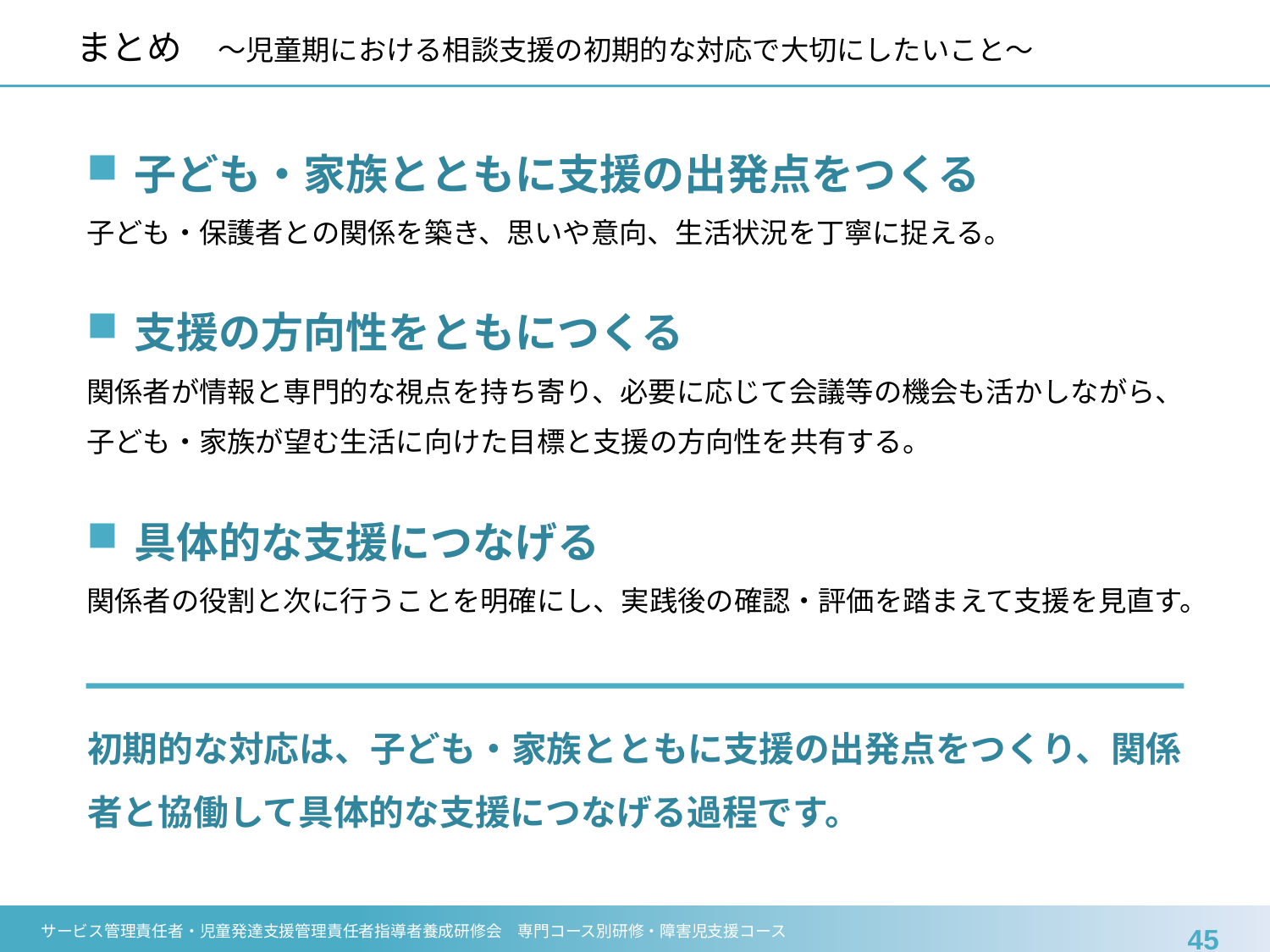

# まとめ　〜児童期における相談支援の初期的な対応で大切にしたいこと〜
子ども・家族とともに支援の出発点をつくる
子ども・保護者との関係を築き、思いや意向、生活状況を丁寧に捉える。

支援の方向性をともにつくる
関係者が情報と専門的な視点を持ち寄り、必要に応じて会議等の機会も活かしながら、子ども・家族が望む生活に向けた目標と支援の方向性を共有する。

具体的な支援につなげる
関係者の役割と次に行うことを明確にし、実践後の確認・評価を踏まえて支援を見直す。

初期的な対応は、子ども・家族とともに支援の出発点をつくり、関係者と協働して具体的な支援につなげる過程です。